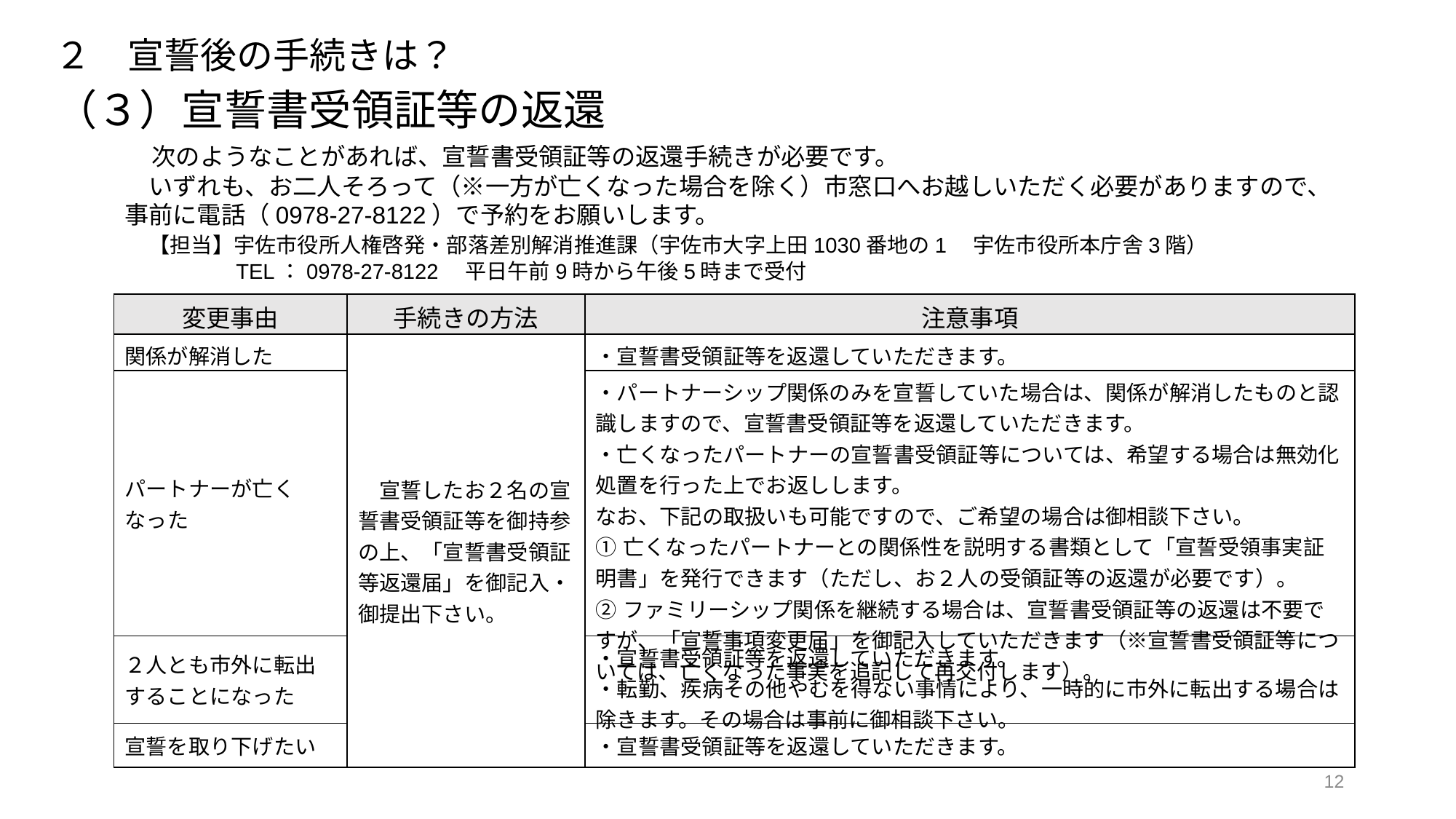

２　宣誓後の手続きは？

（３）宣誓書受領証等の返還
　次のようなことがあれば、宣誓書受領証等の返還手続きが必要です。
　いずれも、お二人そろって（※一方が亡くなった場合を除く）市窓口へお越しいただく必要がありますので、事前に電話（0978-27-8122）で予約をお願いします。
　【担当】宇佐市役所人権啓発・部落差別解消推進課（宇佐市大字上田1030番地の1　宇佐市役所本庁舎3階）
　　　　　TEL：0978-27-8122　平日午前9時から午後5時まで受付
| 変更事由 | 手続きの方法 | 注意事項 |
| --- | --- | --- |
| 関係が解消した | 宣誓したお２名の宣誓書受領証等を御持参の上、「宣誓書受領証等返還届」を御記入・御提出下さい。 | ・宣誓書受領証等を返還していただきます。 |
| パートナーが亡くなった |  | ・パートナーシップ関係のみを宣誓していた場合は、関係が解消したものと認識しますので、宣誓書受領証等を返還していただきます。 ・亡くなったパートナーの宣誓書受領証等については、希望する場合は無効化処置を行った上でお返しします。 なお、下記の取扱いも可能ですので、ご希望の場合は御相談下さい。 ①亡くなったパートナーとの関係性を説明する書類として「宣誓受領事実証明書」を発行できます（ただし、お２人の受領証等の返還が必要です）。 ②ファミリーシップ関係を継続する場合は、宣誓書受領証等の返還は不要ですが、「宣誓事項変更届」を御記入していただきます（※宣誓書受領証等については、亡くなった事実を追記して再交付します）。 |
| ２人とも市外に転出することになった |  | ・宣誓書受領証等を返還していただきます。 ・転勤、疾病その他やむを得ない事情により、一時的に市外に転出する場合は除きます。その場合は事前に御相談下さい。 |
| 宣誓を取り下げたい |  | ・宣誓書受領証等を返還していただきます。 |
12